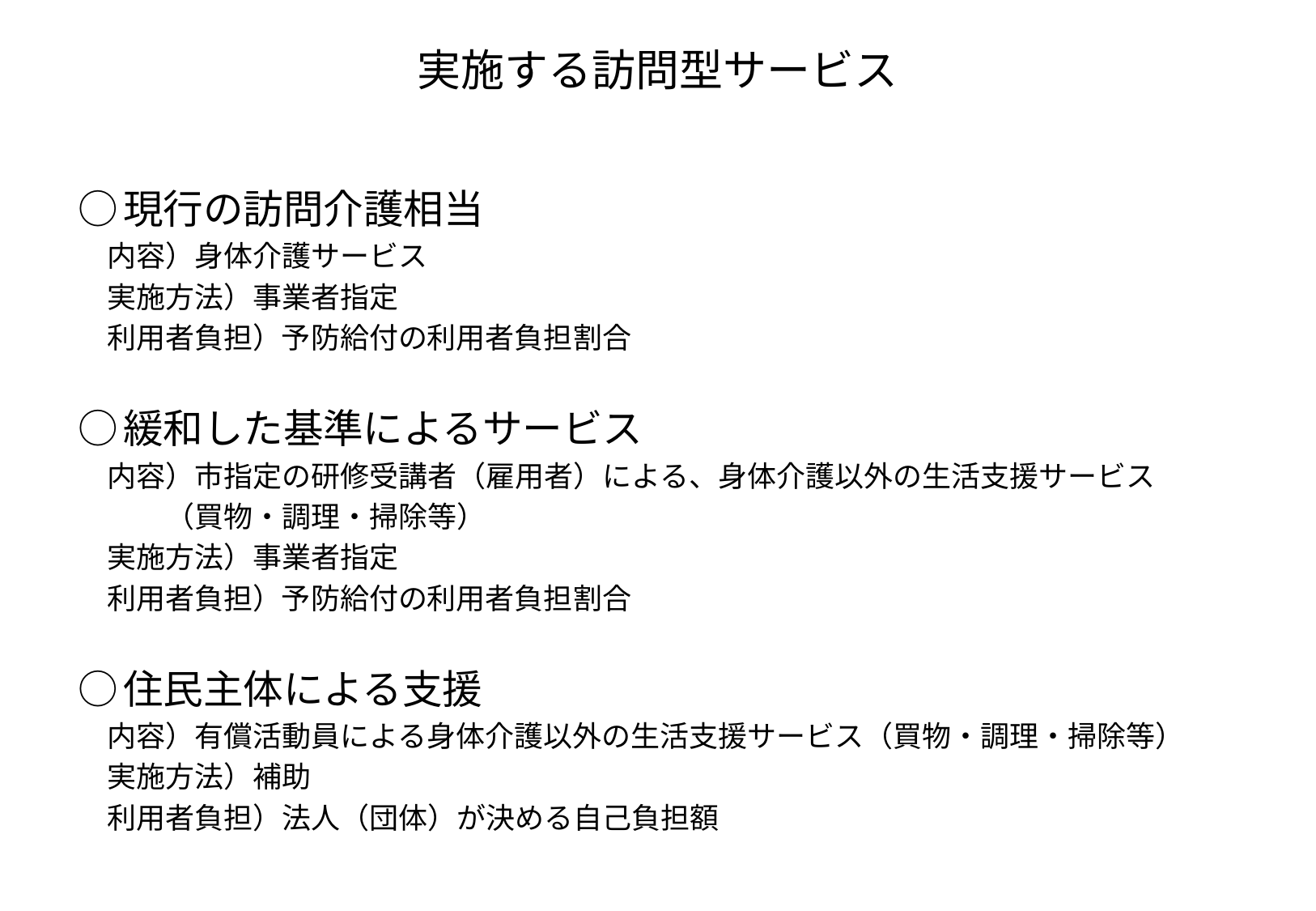

# 実施する訪問型サービス
○現行の訪問介護相当
　内容）身体介護サービス
　実施方法）事業者指定
　利用者負担）予防給付の利用者負担割合

○緩和した基準によるサービス
　内容）市指定の研修受講者（雇用者）による、身体介護以外の生活支援サービス
　　　（買物・調理・掃除等）
　実施方法）事業者指定
　利用者負担）予防給付の利用者負担割合

○住民主体による支援
　内容）有償活動員による身体介護以外の生活支援サービス（買物・調理・掃除等）
　実施方法）補助
　利用者負担）法人（団体）が決める自己負担額